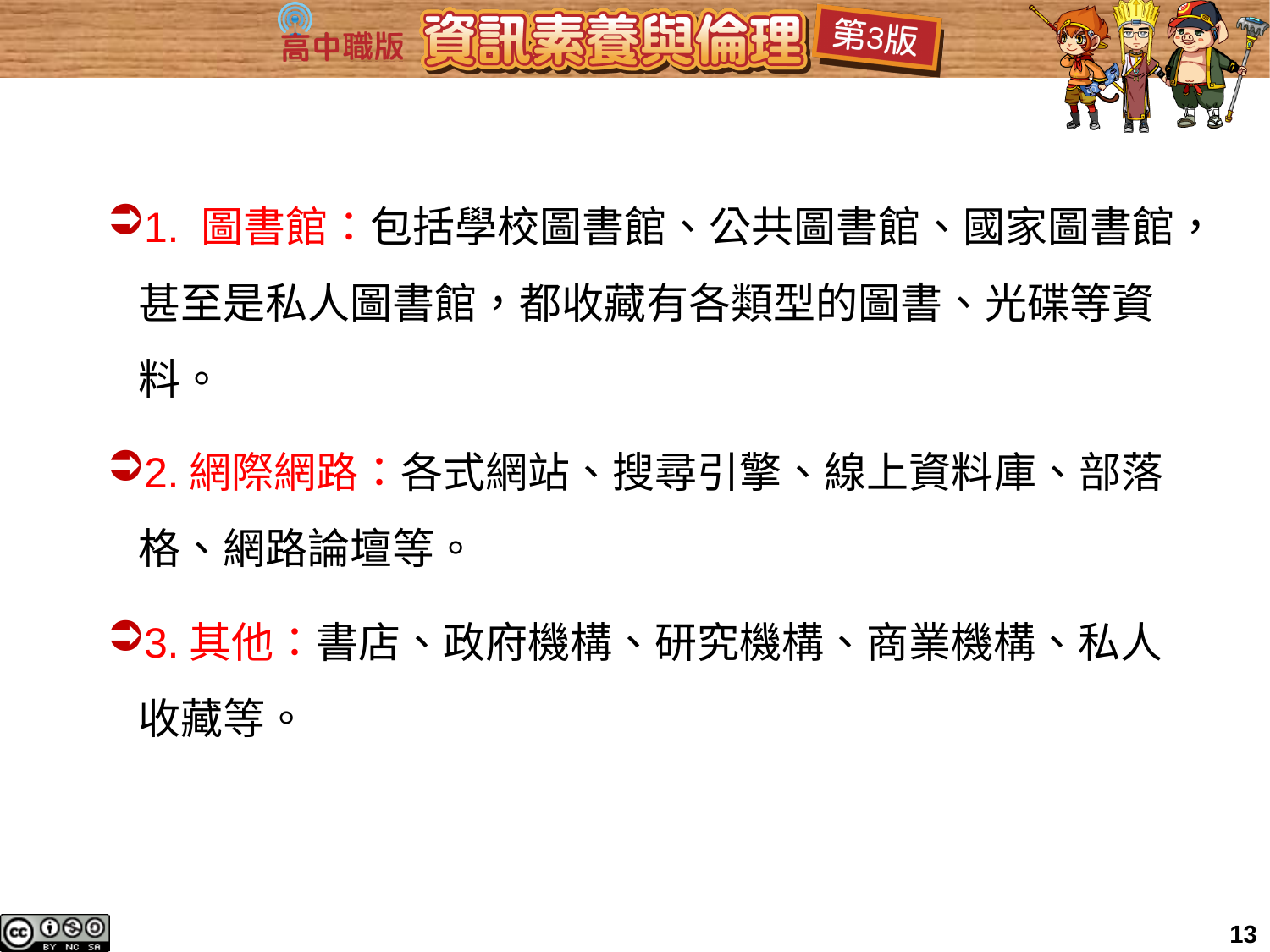

1. 圖書館：包括學校圖書館、公共圖書館、國家圖書館，甚至是私人圖書館，都收藏有各類型的圖書、光碟等資料。
2.網際網路：各式網站、搜尋引擎、線上資料庫、部落格、網路論壇等。
3.其他：書店、政府機構、研究機構、商業機構、私人收藏等。
13